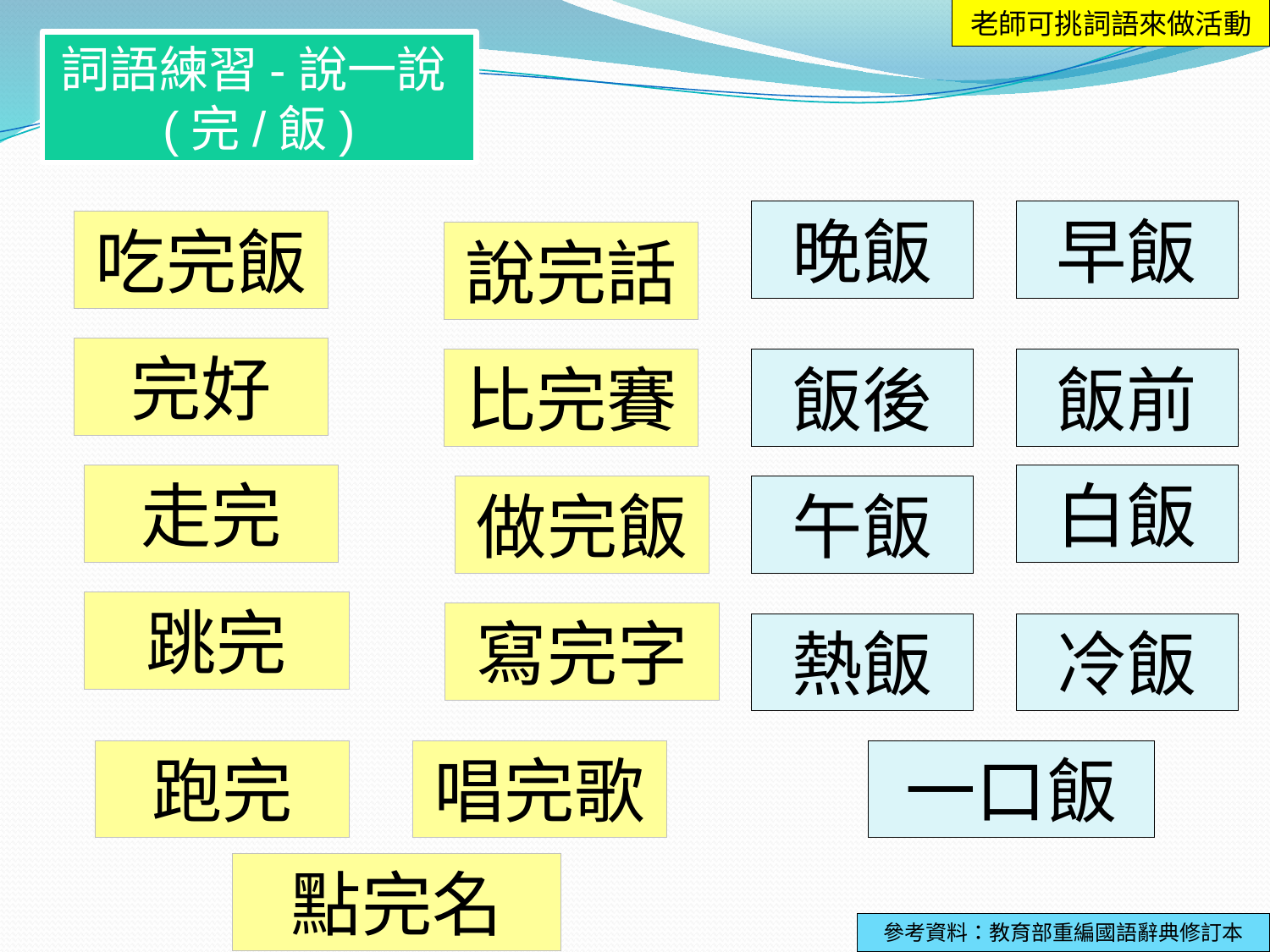

老師可挑詞語來做活動
詞語練習-說一說(完/飯)
晚飯
早飯
吃完飯
說完話
完好
比完賽
飯後
飯前
走完
白飯
做完飯
午飯
跳完
寫完字
熱飯
冷飯
跑完
唱完歌
一口飯
點完名
參考資料：教育部重編國語辭典修訂本